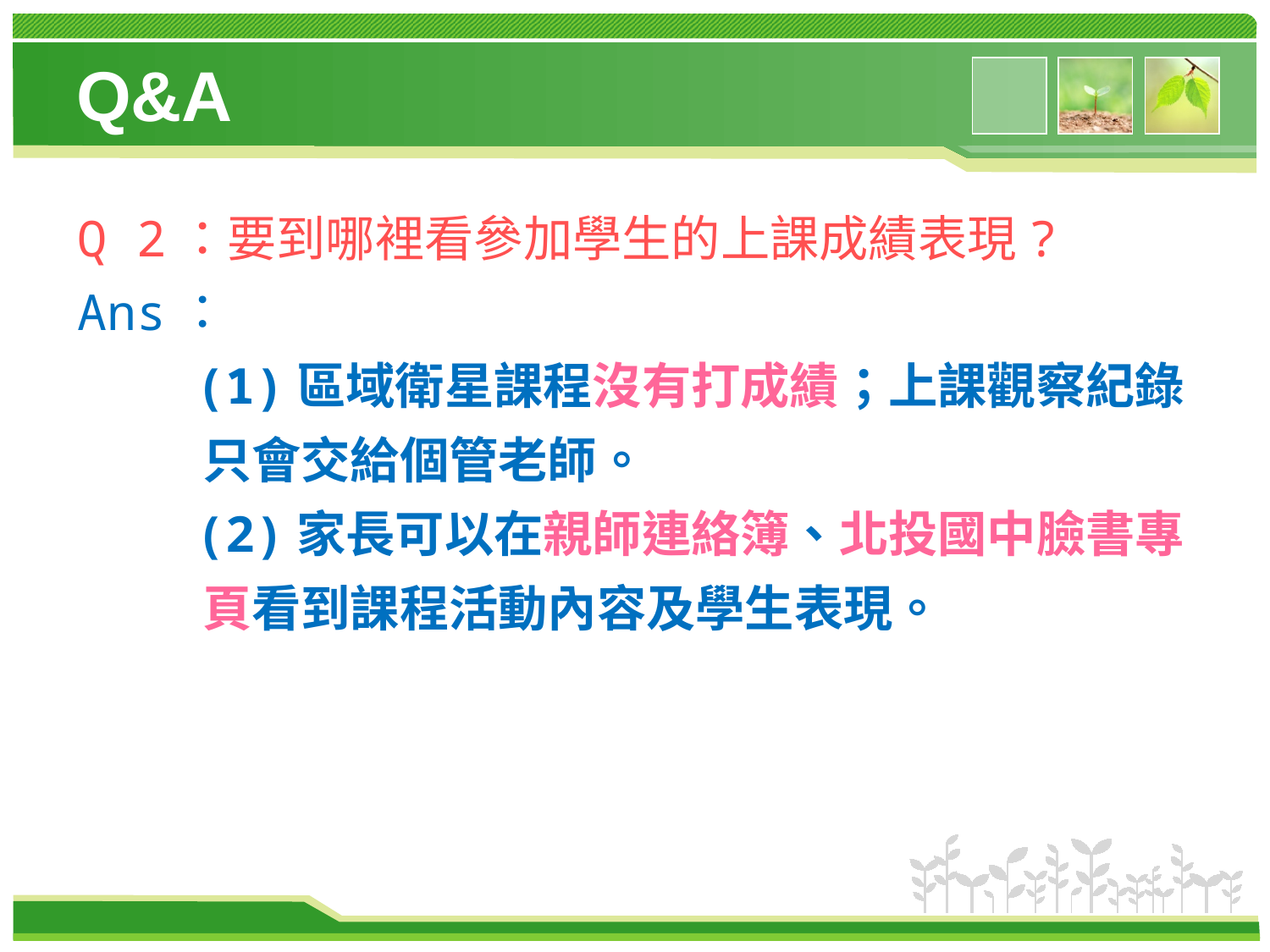

# Q&A
Q 2：要到哪裡看參加學生的上課成績表現?
Ans：
    (1)區域衛星課程沒有打成績；上課觀察紀錄只會交給個管老師。
    (2)家長可以在親師連絡簿、北投國中臉書專頁看到課程活動內容及學生表現。